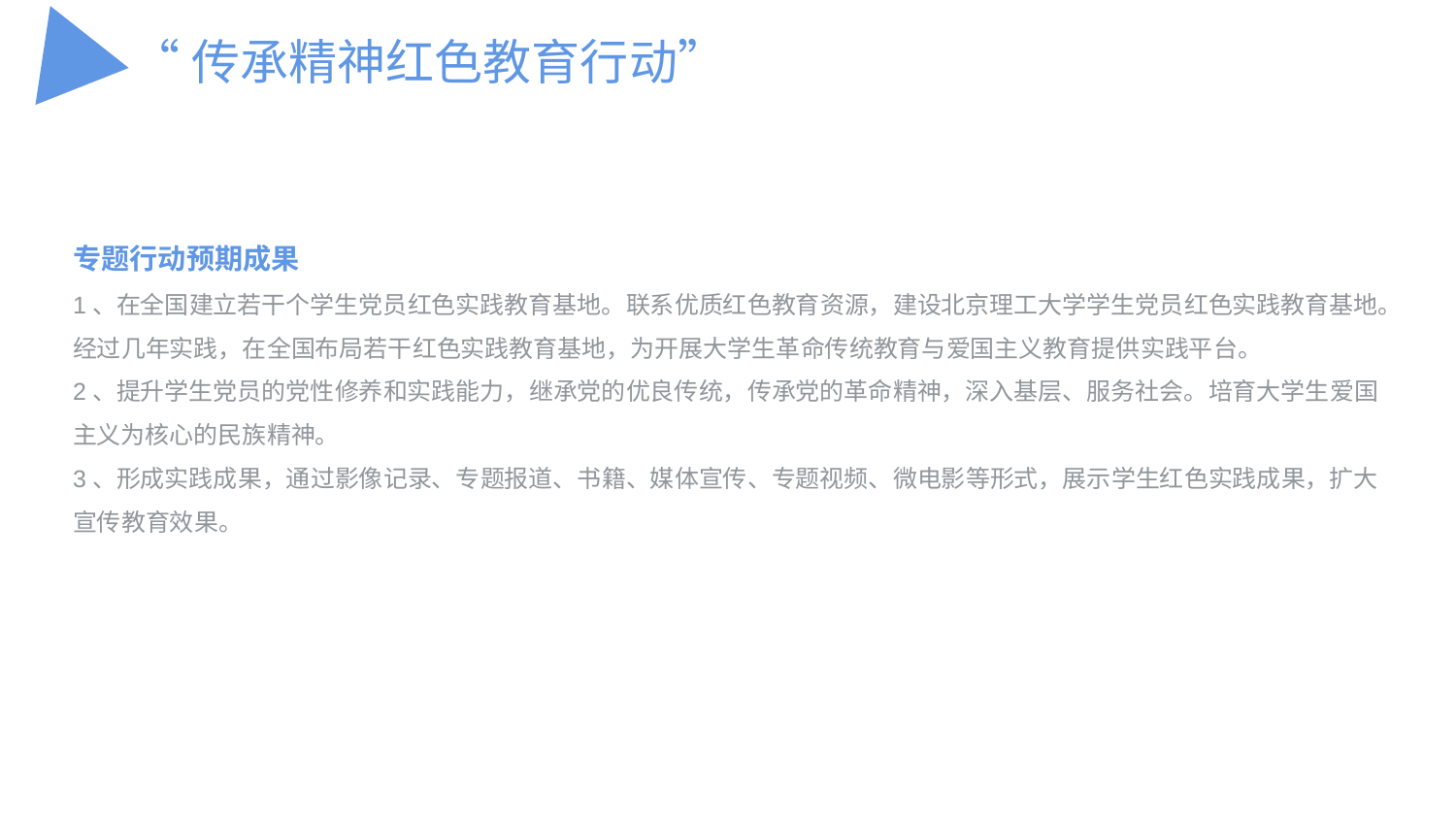

“传承精神红色教育行动”
专题行动预期成果
1、在全国建立若干个学生党员红色实践教育基地。联系优质红色教育资源，建设北京理工大学学生党员红色实践教育基地。经过几年实践，在全国布局若干红色实践教育基地，为开展大学生革命传统教育与爱国主义教育提供实践平台。
2、提升学生党员的党性修养和实践能力，继承党的优良传统，传承党的革命精神，深入基层、服务社会。培育大学生爱国主义为核心的民族精神。
3、形成实践成果，通过影像记录、专题报道、书籍、媒体宣传、专题视频、微电影等形式，展示学生红色实践成果，扩大宣传教育效果。